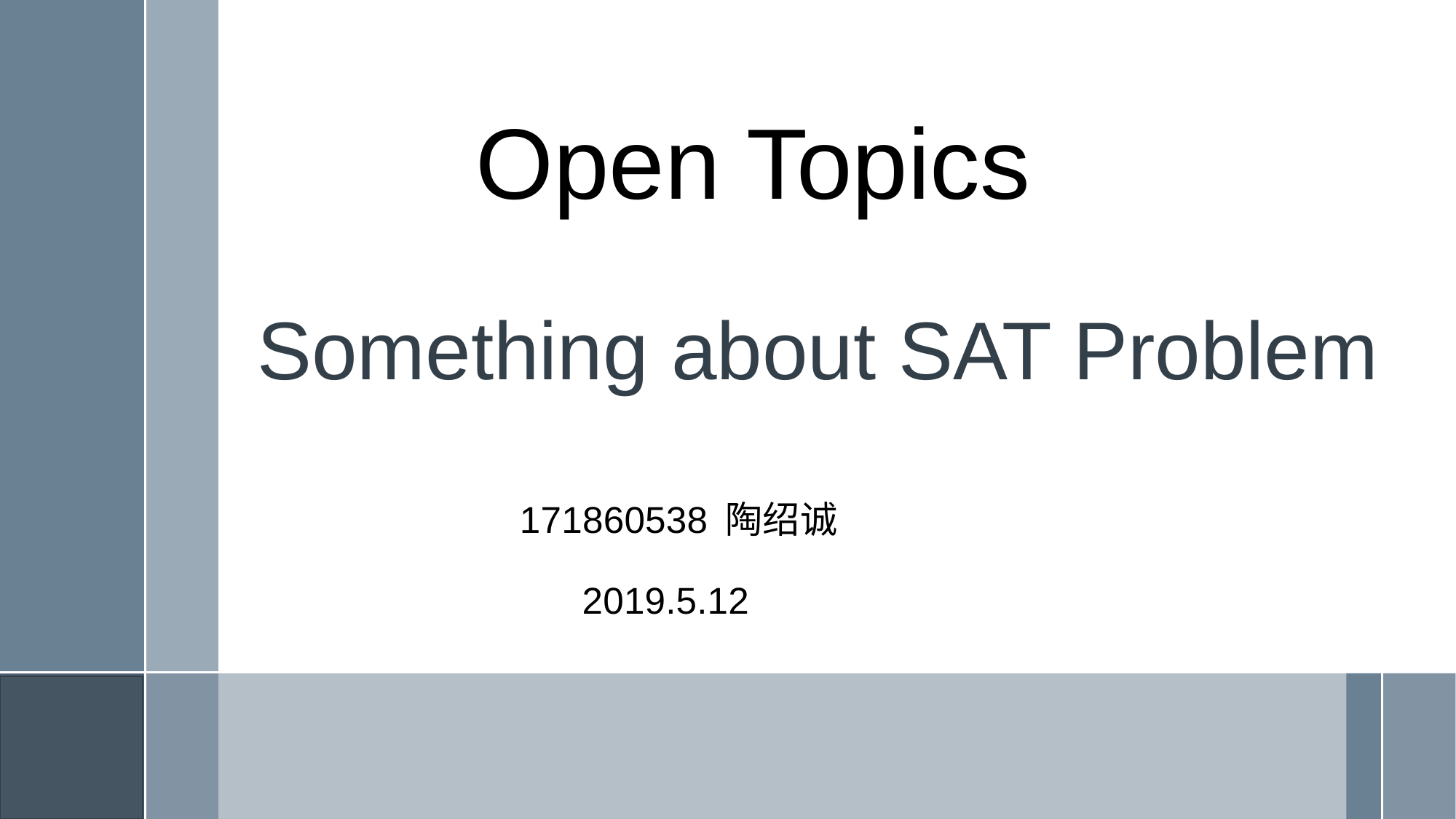

# Open Topics Something about SAT Problem
                      171860538 陶绍诚

                            2019.5.12